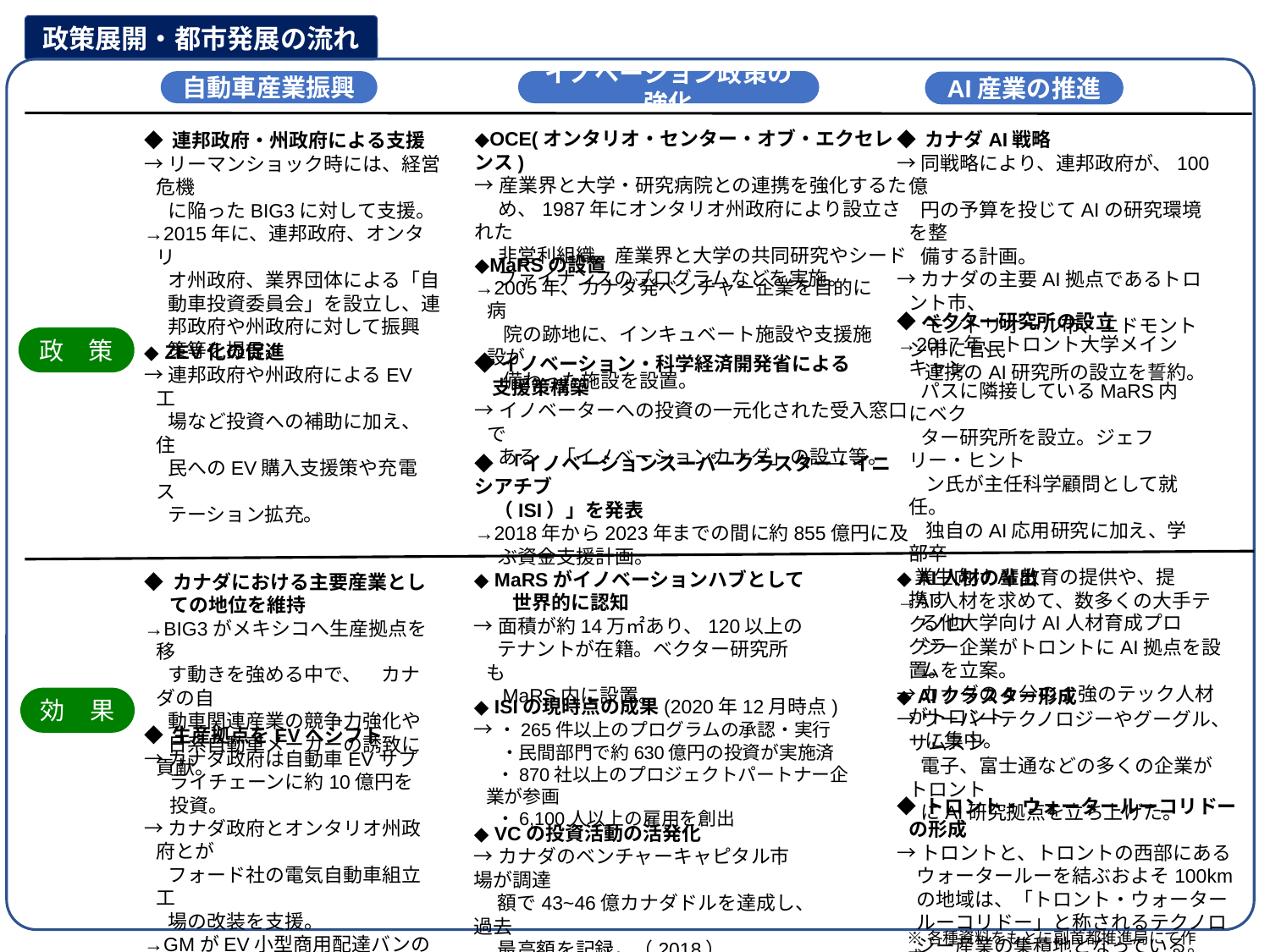

政策展開・都市発展の流れ

イノベーション政策の強化
自動車産業振興
AI産業の推進
◆OCE(オンタリオ・センター・オブ・エクセレンス)
→産業界と大学・研究病院との連携を強化するた
　 め、1987年にオンタリオ州政府により設立された
　 非営利組織。産業界と大学の共同研究やシード
　 ファイナンスのプログラムなどを実施。
◆ カナダAI戦略
→同戦略により、連邦政府が、100億
　 円の予算を投じてAIの研究環境を整
　 備する計画。
→カナダの主要AI拠点であるトロント市、
 　モントリオール市、エドモントン市に官民
 　連携のAI研究所の設立を誓約。
◆ 連邦政府・州政府による支援
→リーマンショック時には、経営危機
　 に陥ったBIG3に対して支援。
→2015年に、連邦政府、オンタリ
　 オ州政府、業界団体による「自
　 動車投資委員会」を設立し、連
　 邦政府や州政府に対して振興
　 策等を提言。
◆MaRSの設置
→2005年、カナダ発ベンチャー企業を目的に病
 　院の跡地に、インキュベート施設や支援施設が
 　備わった施設を設置。
◆ベクター研究所の設立
→2017年、トロント大学メインキャン
　 パスに隣接しているMaRS内にベク
　 ター研究所を設立。ジェフリー・ヒント
 　ン氏が主任科学顧問として就任。
 　独自のAI応用研究に加え、学部卒
   業生向けAI教育の提供や、提携す
　 る他大学向けAI人材育成プログラ
　 ムを立案。

政　策
◆ ZEV化の促進
→連邦政府や州政府によるEV工
　 場など投資への補助に加え、住
　 民へのEV購入支援策や充電ス
　 テーション拡充。
◆イノベーション・科学経済開発省による
   支援策構築
→イノベーターへの投資の一元化された受入窓口で
　 ある　「イノベーションカナダ」の設立等。
◆ 「イノベーションスーパークラスター・イニシアチブ
　（ISI）」を発表
→2018年から2023年までの間に約855億円に及
　 ぶ資金支援計画。
◆ AI人材の輩出
→AI人材を求めて、数多くの大手テクノロ
　 ジー企業がトロントにAI拠点を設置。
→カナダの4分の1強のテック人材がトロント
 　に集中。
◆ MaRSがイノベーションハブとして
　　世界的に認知
→面積が約14万㎡あり、120以上の
　 テナントが在籍。ベクター研究所も
　 MaRS内に設置。
◆ カナダにおける主要産業としての地位を維持
→BIG3がメキシコへ生産拠点を移
　 す動きを強める中で、　カナダの自
　 動車関連産業の競争力強化や
　 日系自動車メーカーの誘致に貢献。
◆ AIクラスター形成
→ウーバーテクノロジーやグーグル、サムスン
　 電子、富士通などの多くの企業がトロント
　 にAI研究拠点を立ち上げた。
効　果
◆ ISIの現時点の成果(2020年12月時点)
→・265件以上のプログラムの承認・実行
 　・民間部門で約630億円の投資が実施済
　 ・870社以上のプロジェクトパートナー企業が参画
　 ・6,100人以上の雇用を創出
◆ 生産拠点をEVへシフト
→カナダ政府は自動車EVサプライチェーンに約10億円を投資。
→カナダ政府とオンタリオ州政府とが
　 フォード社の電気自動車組立工
　 場の改装を支援。
→GMがEV小型商用配達バンの工
　 場投資。
◆ トロント・ウォータールーコリドーの形成
→トロントと、トロントの西部にあるウォータールーを結ぶおよそ100kmの地域は、「トロント・ウォータールーコリドー」と称されるテクノロジー産業の集積地となっている。
◆ VCの投資活動の活発化
→カナダのベンチャーキャピタル市場が調達
　 額で43~46億カナダドルを達成し、過去
　 最高額を記録。（2018）
※各種資料をもとに副首都推進局にて作成